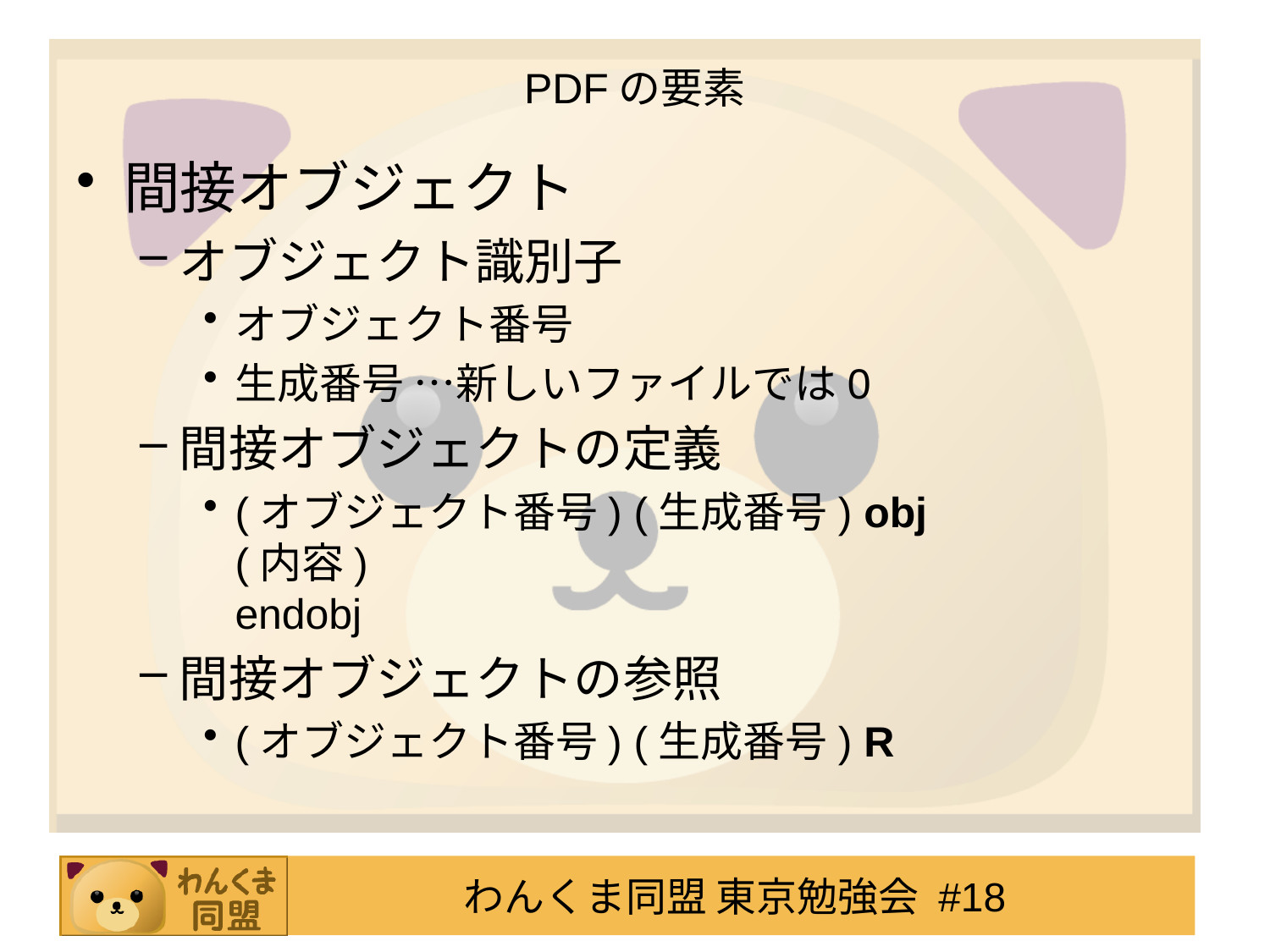

# PDFの要素
間接オブジェクト
オブジェクト識別子
オブジェクト番号
生成番号 …新しいファイルでは0
間接オブジェクトの定義
(オブジェクト番号) (生成番号) obj
(内容)
endobj
間接オブジェクトの参照
(オブジェクト番号) (生成番号) R